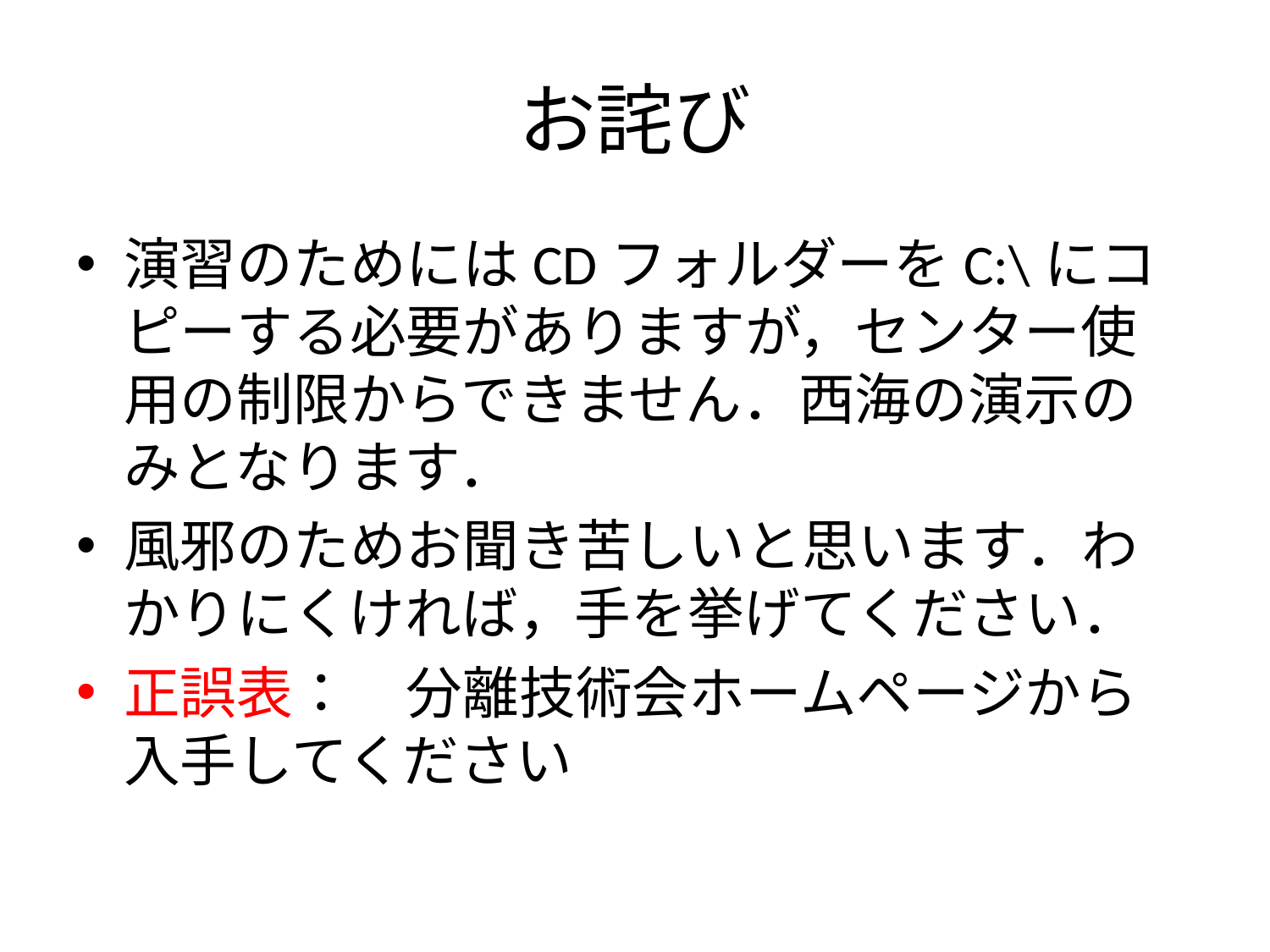

# お詫び
演習のためにはCDフォルダーをC:\にコピーする必要がありますが，センター使用の制限からできません．西海の演示のみとなります．
風邪のためお聞き苦しいと思います．わかりにくければ，手を挙げてください．
正誤表：　分離技術会ホームページから入手してください